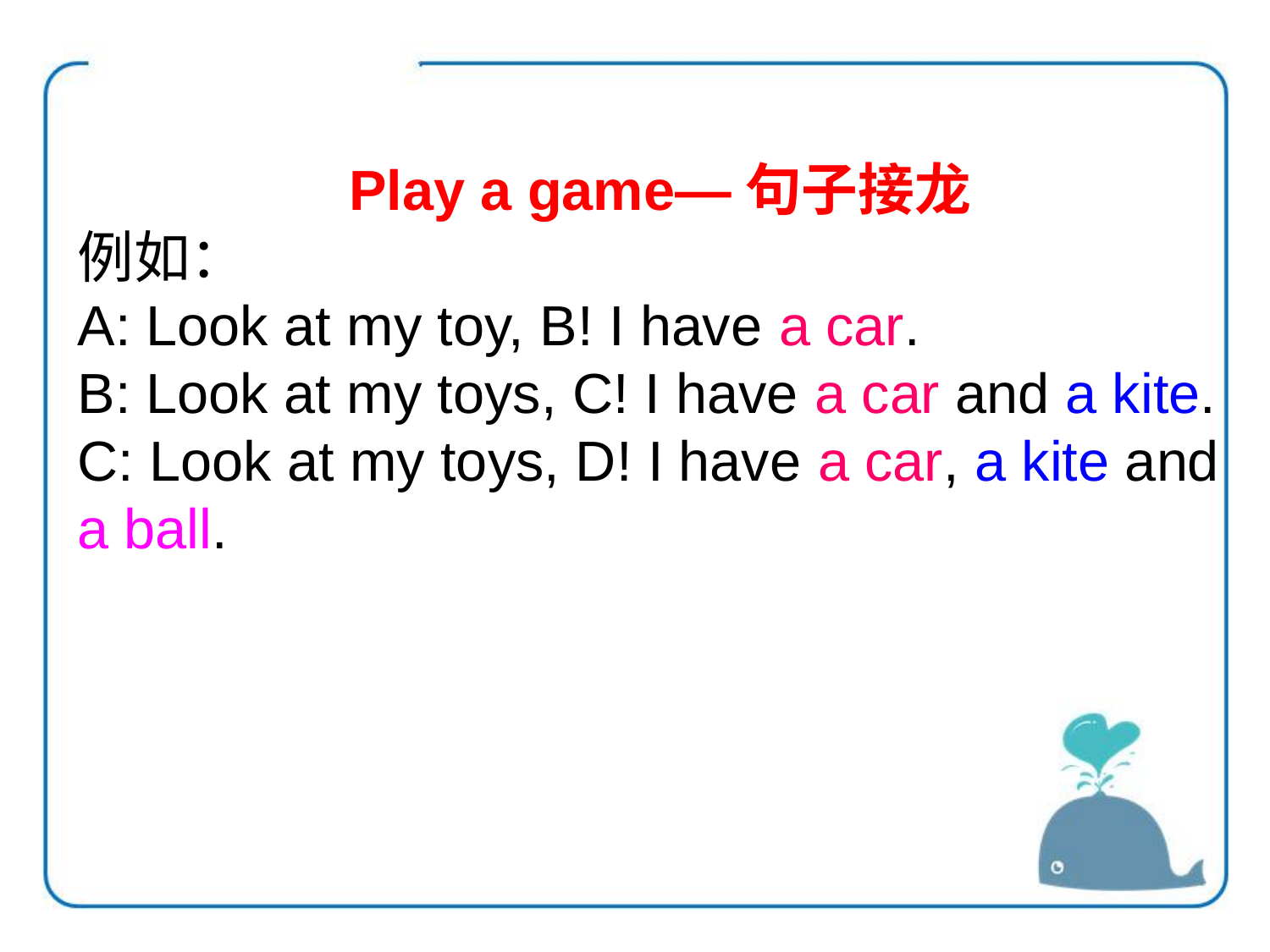

Play a game—句子接龙
例如：
A: Look at my toy, B! I have a car.
B: Look at my toys, C! I have a car and a kite.
C: Look at my toys, D! I have a car, a kite and a ball.